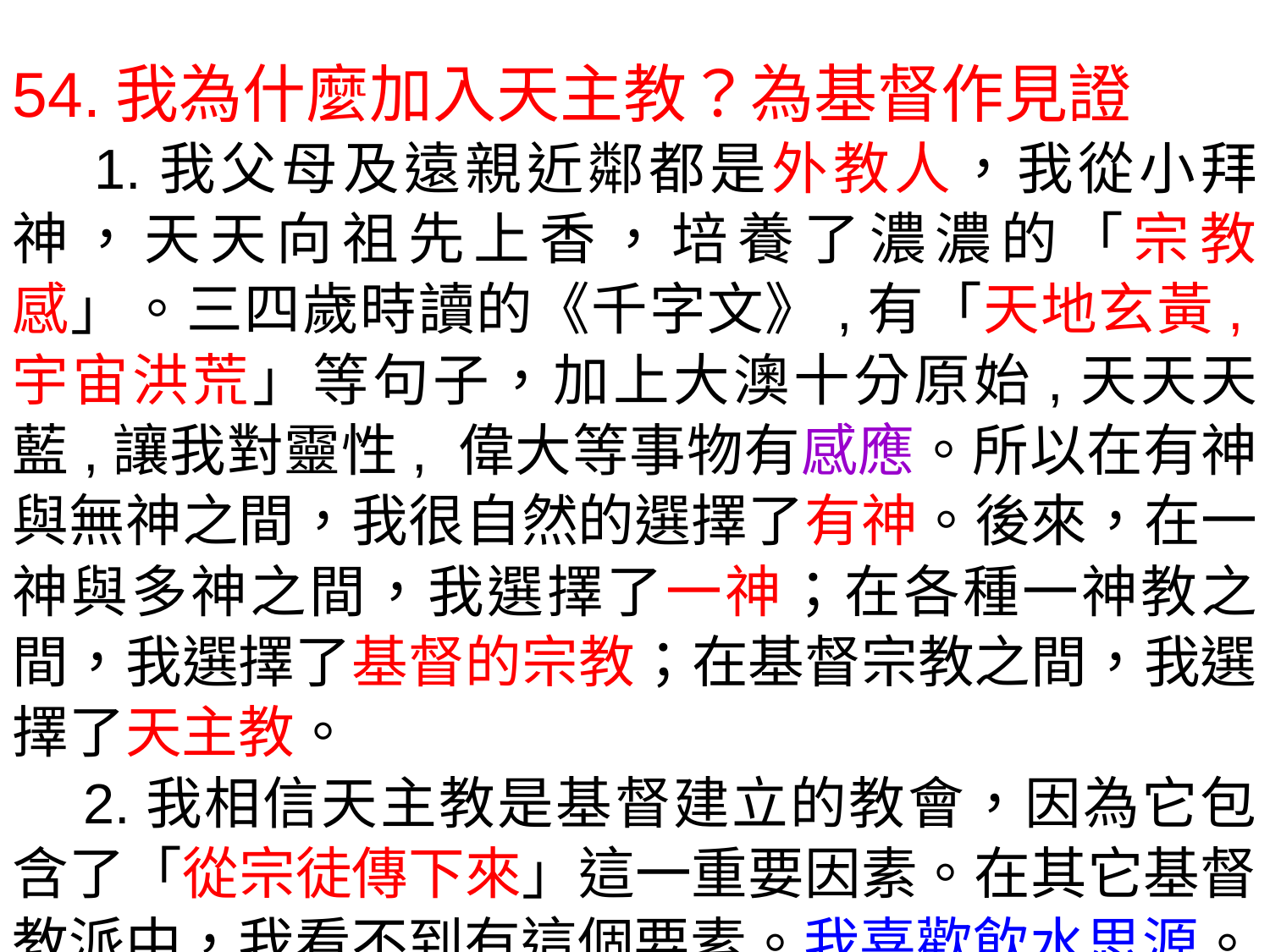

54.我為什麼加入天主教？為基督作見證
    1.我父母及遠親近鄰都是外教人，我從小拜神，天天向祖先上香，培養了濃濃的「宗教感」。三四歲時讀的《千字文》,有「天地玄黃,宇宙洪荒」等句子，加上大澳十分原始,天天天藍,讓我對靈性, 偉大等事物有感應。所以在有神與無神之間，我很自然的選擇了有神。後來，在一神與多神之間，我選擇了一神；在各種一神教之間，我選擇了基督的宗教；在基督宗教之間，我選擇了天主教。
    2.我相信天主教是基督建立的教會，因為它包含了「從宗徒傳下來」這一重要因素。在其它基督教派中，我看不到有這個要素。我喜歡飲水思源。